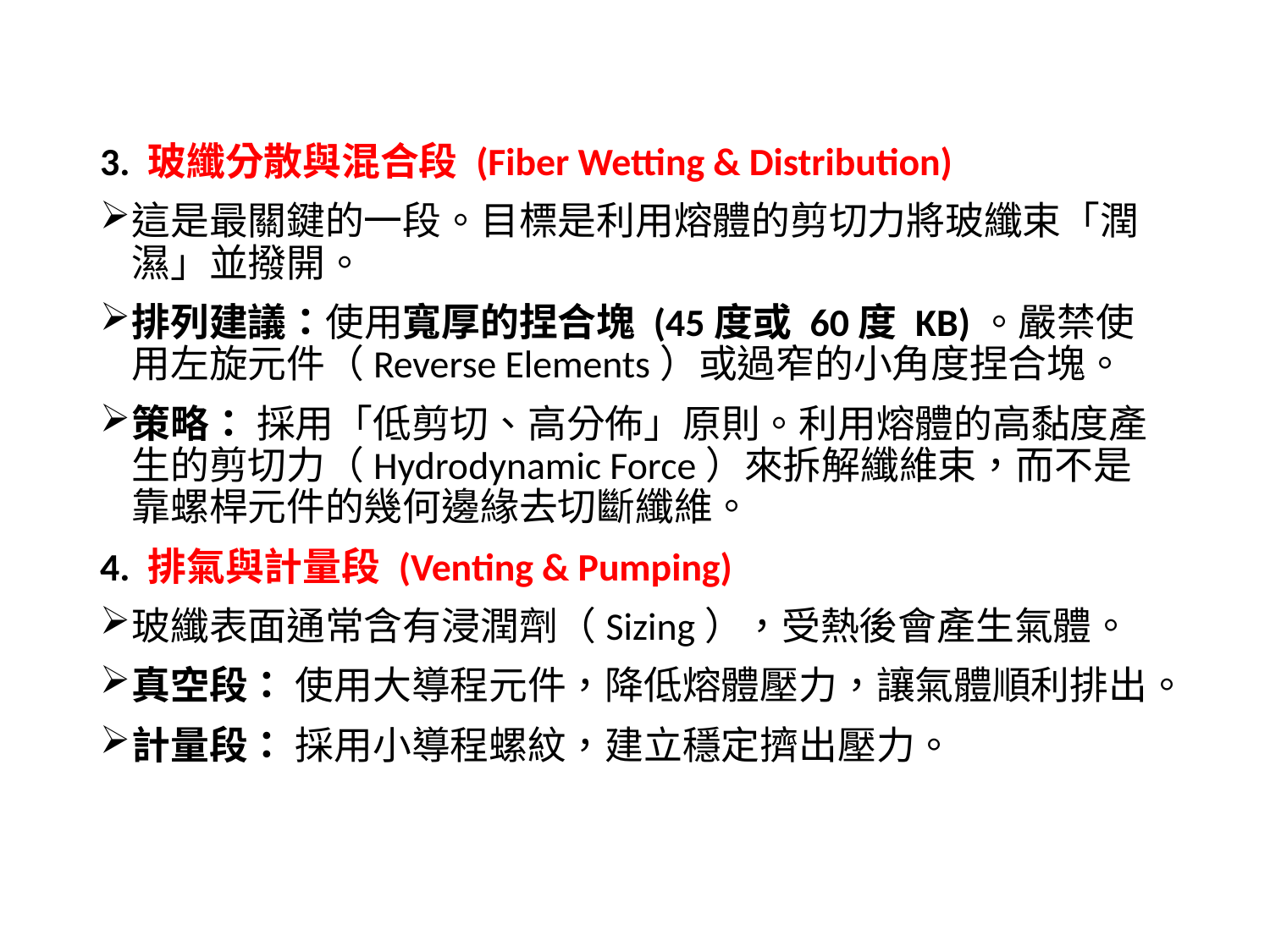

3. 玻纖分散與混合段 (Fiber Wetting & Distribution)
這是最關鍵的一段。目標是利用熔體的剪切力將玻纖束「潤濕」並撥開。
排列建議：使用寬厚的捏合塊 (45度或 60度 KB)。嚴禁使用左旋元件（Reverse Elements）或過窄的小角度捏合塊。
策略： 採用「低剪切、高分佈」原則。利用熔體的高黏度產生的剪切力（Hydrodynamic Force）來拆解纖維束，而不是靠螺桿元件的幾何邊緣去切斷纖維。
4. 排氣與計量段 (Venting & Pumping)
玻纖表面通常含有浸潤劑（Sizing），受熱後會產生氣體。
真空段： 使用大導程元件，降低熔體壓力，讓氣體順利排出。
計量段： 採用小導程螺紋，建立穩定擠出壓力。